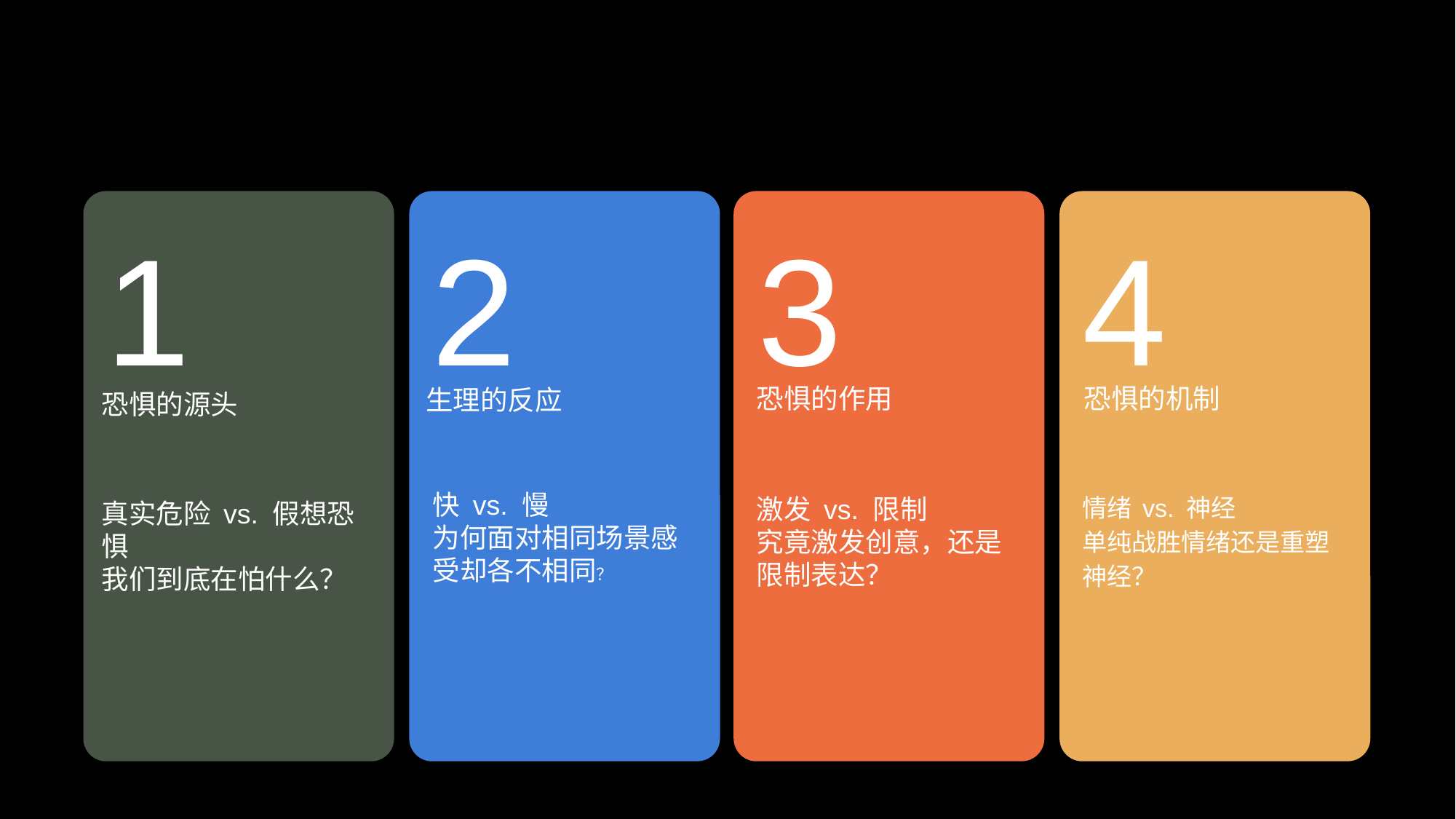

探索之旅的路径
2025.12.03
1
2
3
4

恐惧的作用
恐惧的机制
生理的反应
恐惧的源头
快 vs. 慢
为何面对相同场景感受却各不相同？
情绪 vs. 神经
单纯战胜情绪还是重塑神经？
激发 vs. 限制
究竟激发创意，还是限制表达？
真实危险 vs. 假想恐惧
我们到底在怕什么？